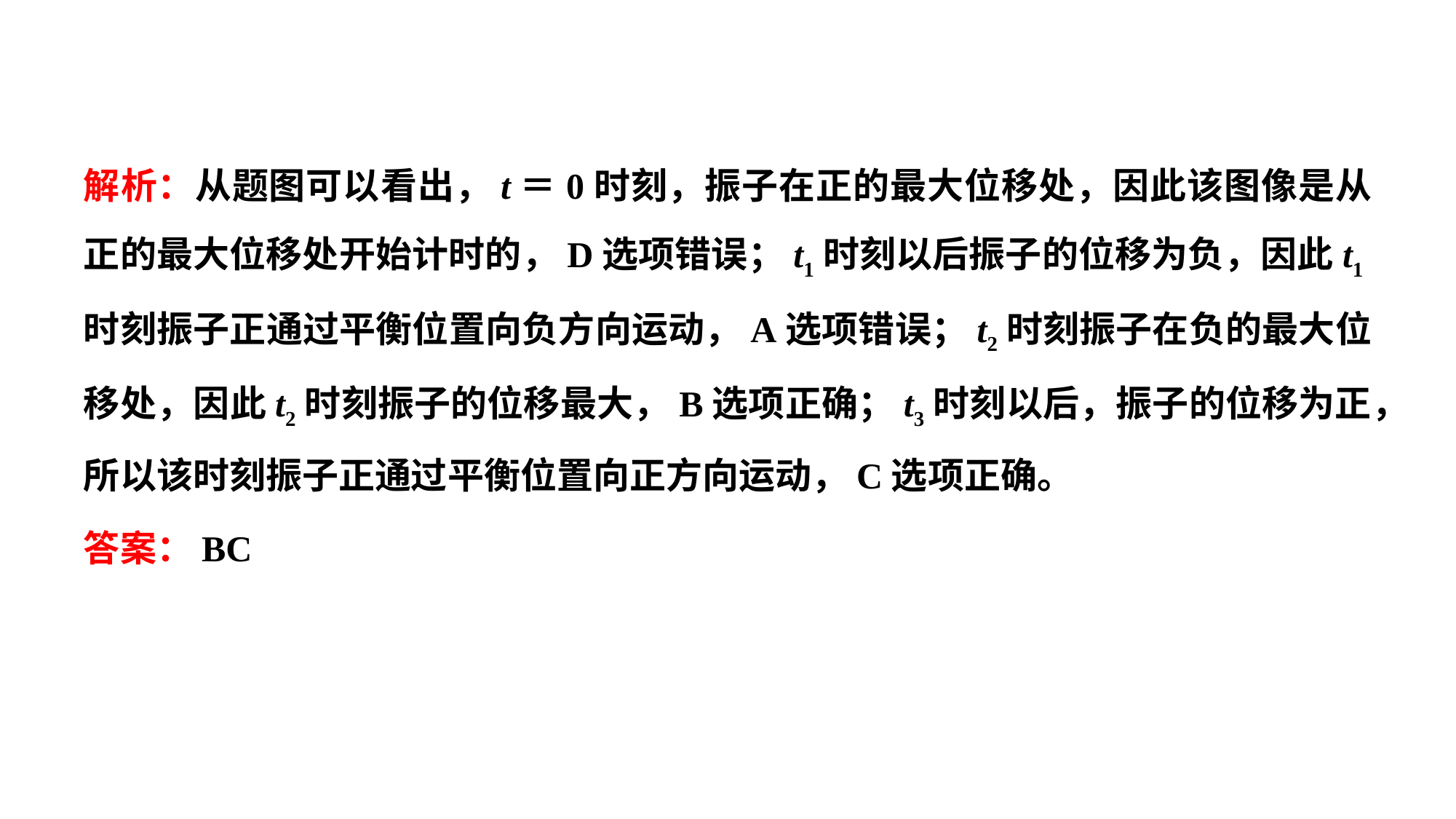

解析：从题图可以看出，t＝0时刻，振子在正的最大位移处，因此该图像是从正的最大位移处开始计时的，D选项错误；t1时刻以后振子的位移为负，因此t1时刻振子正通过平衡位置向负方向运动，A选项错误；t2时刻振子在负的最大位移处，因此t2时刻振子的位移最大，B选项正确；t3时刻以后，振子的位移为正，所以该时刻振子正通过平衡位置向正方向运动，C选项正确。
答案：BC